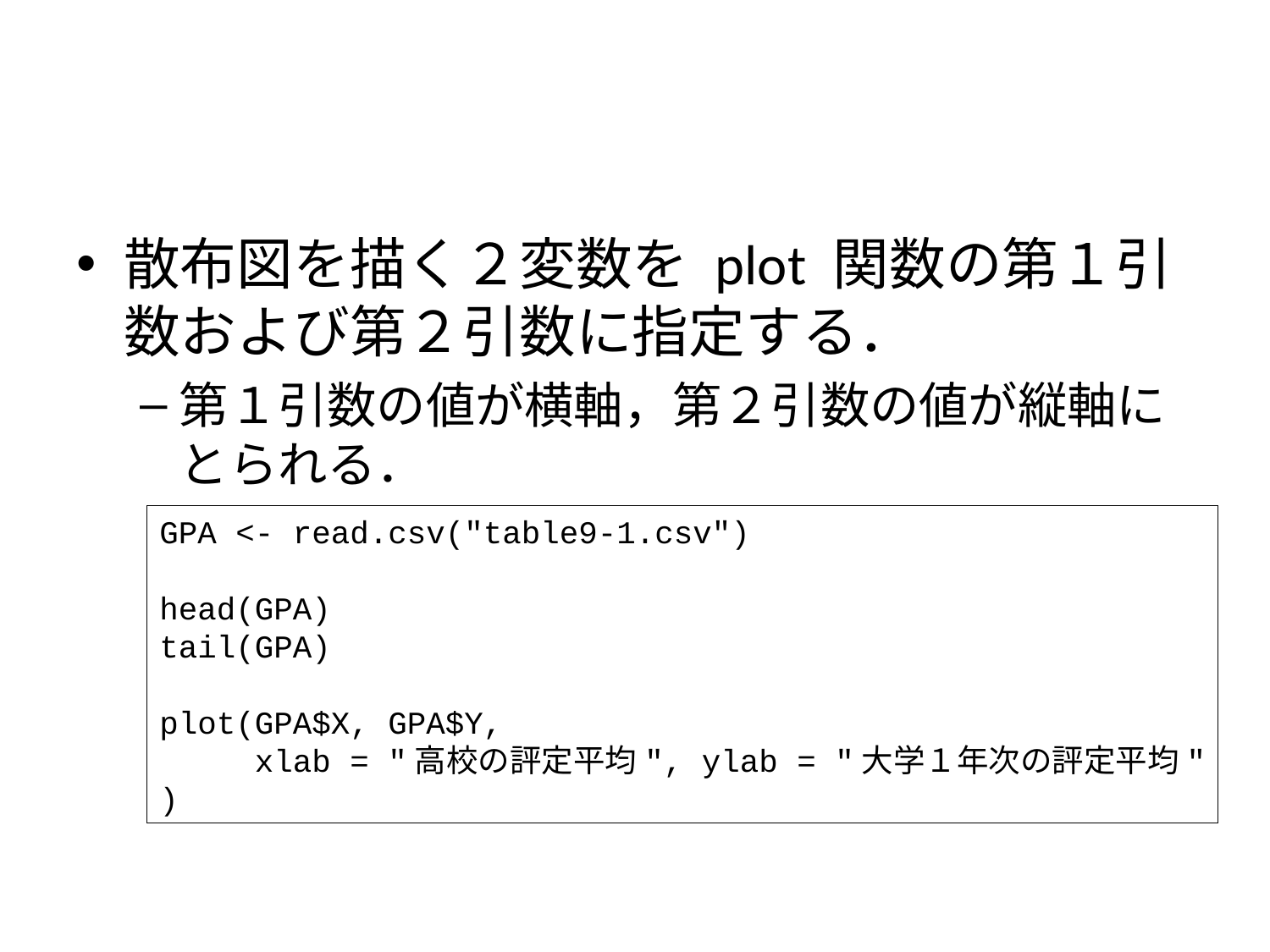

#
散布図を描く２変数を plot 関数の第１引数および第２引数に指定する．
第１引数の値が横軸，第２引数の値が縦軸にとられる．
GPA <- read.csv("table9-1.csv")

head(GPA)
tail(GPA)

plot(GPA$X, GPA$Y,
     xlab = "高校の評定平均", ylab = "大学１年次の評定平均"
)